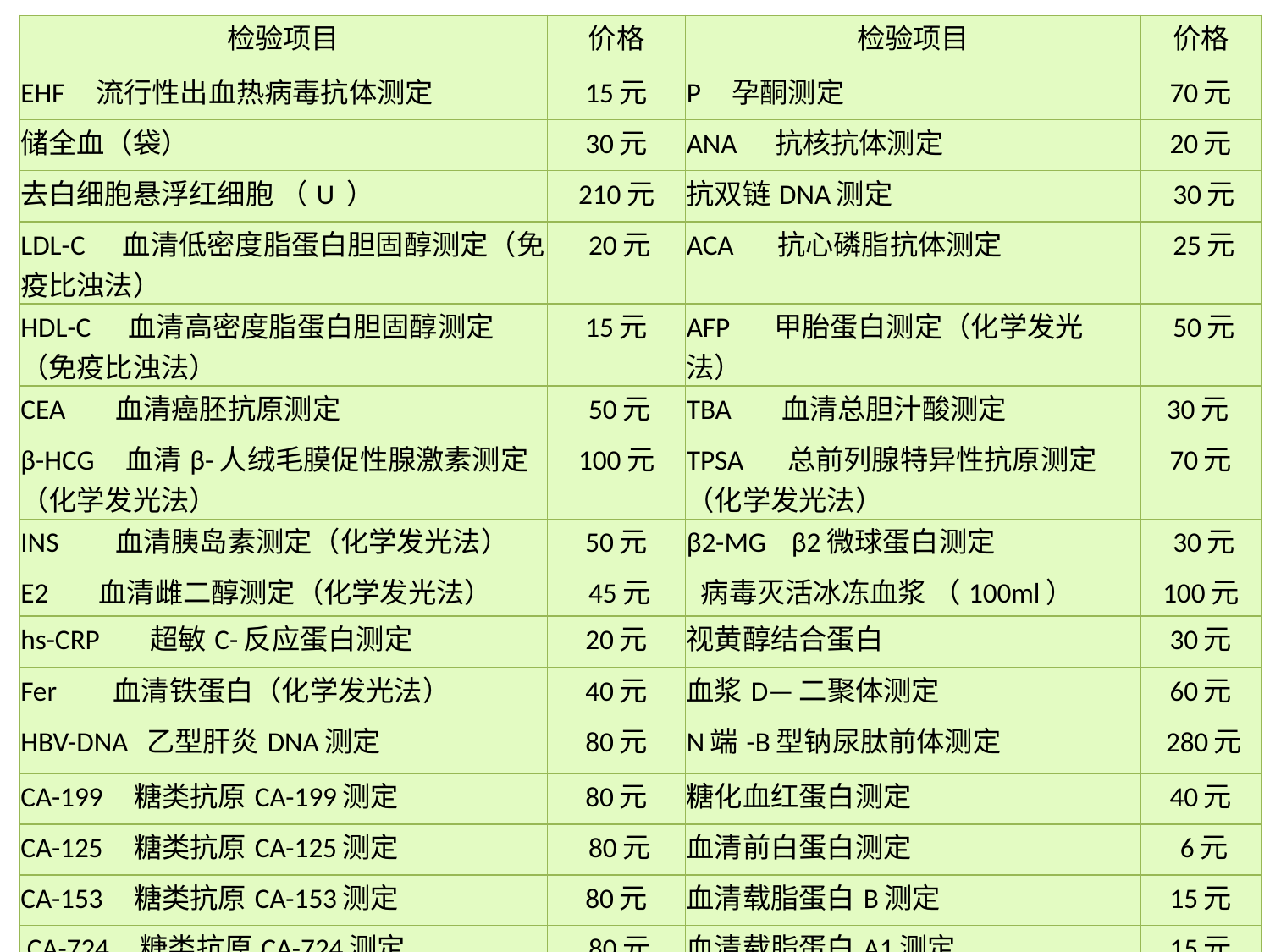

| 检验项目 | 价格 | 检验项目 | 价格 |
| --- | --- | --- | --- |
| EHF 流行性出血热病毒抗体测定 | 15元 | P 孕酮测定 | 70元 |
| 储全血（袋） | 30元 | ANA 抗核抗体测定 | 20元 |
| 去白细胞悬浮红细胞 （U ） | 210元 | 抗双链DNA测定 | 30元 |
| LDL-C 血清低密度脂蛋白胆固醇测定（免疫比浊法） | 20元 | ACA 抗心磷脂抗体测定 | 25元 |
| HDL-C 血清高密度脂蛋白胆固醇测定（免疫比浊法） | 15元 | AFP 甲胎蛋白测定（化学发光法） | 50元 |
| CEA 血清癌胚抗原测定 | 50元 | TBA 血清总胆汁酸测定 | 30元 |
| β-HCG 血清β-人绒毛膜促性腺激素测定（化学发光法） | 100元 | TPSA 总前列腺特异性抗原测定（化学发光法） | 70元 |
| INS 血清胰岛素测定（化学发光法） | 50元 | β2-MG β2微球蛋白测定 | 30元 |
| E2 血清雌二醇测定（化学发光法） | 45元 | 病毒灭活冰冻血浆 （100ml） | 100元 |
| hs-CRP 超敏C-反应蛋白测定 | 20元 | 视黄醇结合蛋白 | 30元 |
| Fer 血清铁蛋白（化学发光法） | 40元 | 血浆D—二聚体测定 | 60元 |
| HBV-DNA 乙型肝炎DNA测定 | 80元 | N端-B型钠尿肽前体测定 | 280元 |
| CA-199 糖类抗原CA-199测定 | 80元 | 糖化血红蛋白测定 | 40元 |
| CA-125 糖类抗原CA-125测定 | 80元 | 血清前白蛋白测定 | 6元 |
| CA-153 糖类抗原CA-153测定 | 80元 | 血清载脂蛋白B测定 | 15元 |
| CA-724 糖类抗原CA-724测定 | 80元 | 血清载脂蛋白A1测定 | 15元 |